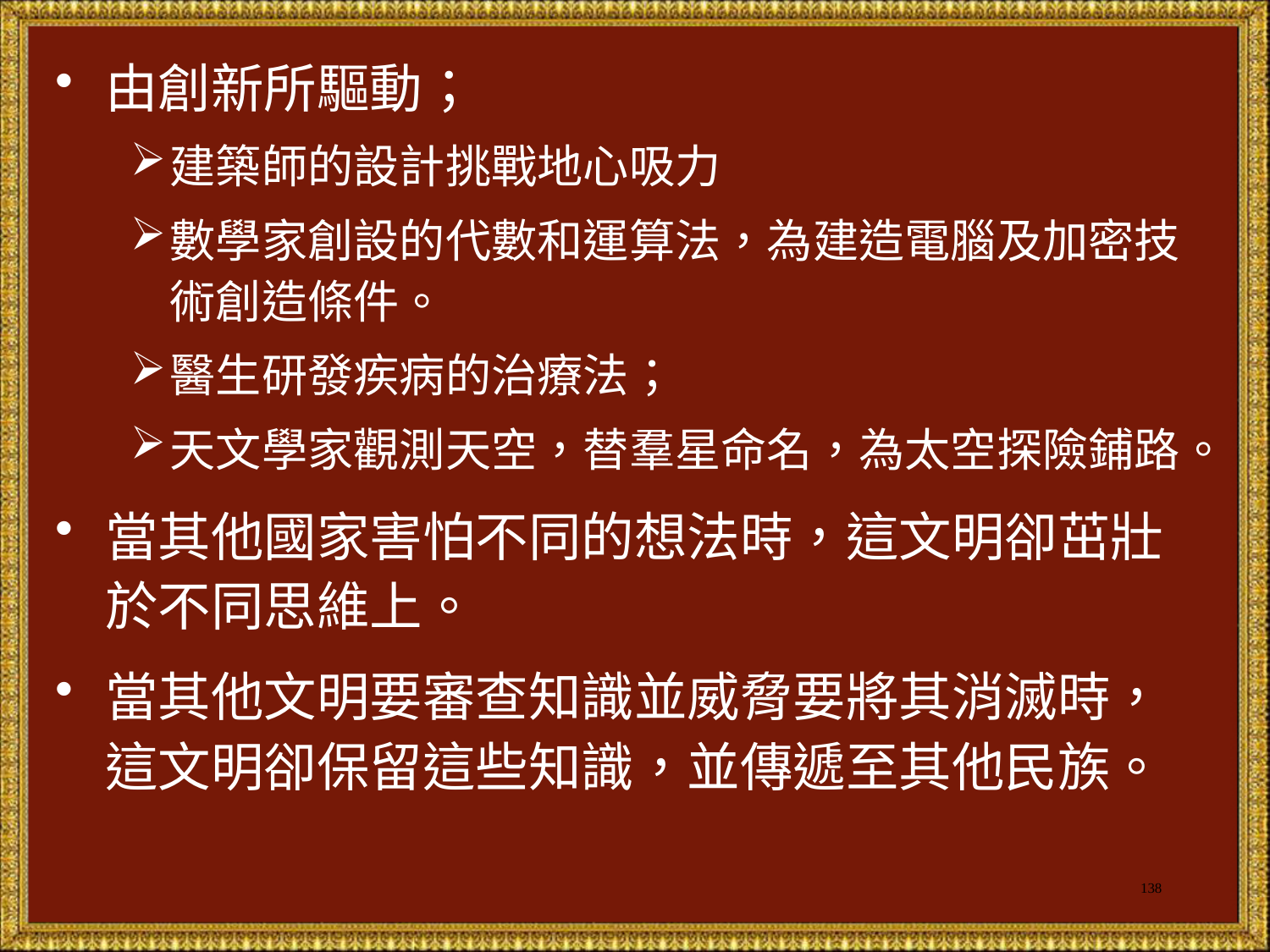

由創新所驅動；
建築師的設計挑戰地心吸力
數學家創設的代數和運算法，為建造電腦及加密技術創造條件。
醫生研發疾病的治療法；
天文學家觀測天空，替羣星命名，為太空探險鋪路。
當其他國家害怕不同的想法時，這文明卻茁壯於不同思維上。
當其他文明要審查知識並威脅要將其消滅時，這文明卻保留這些知識，並傳遞至其他民族。
138